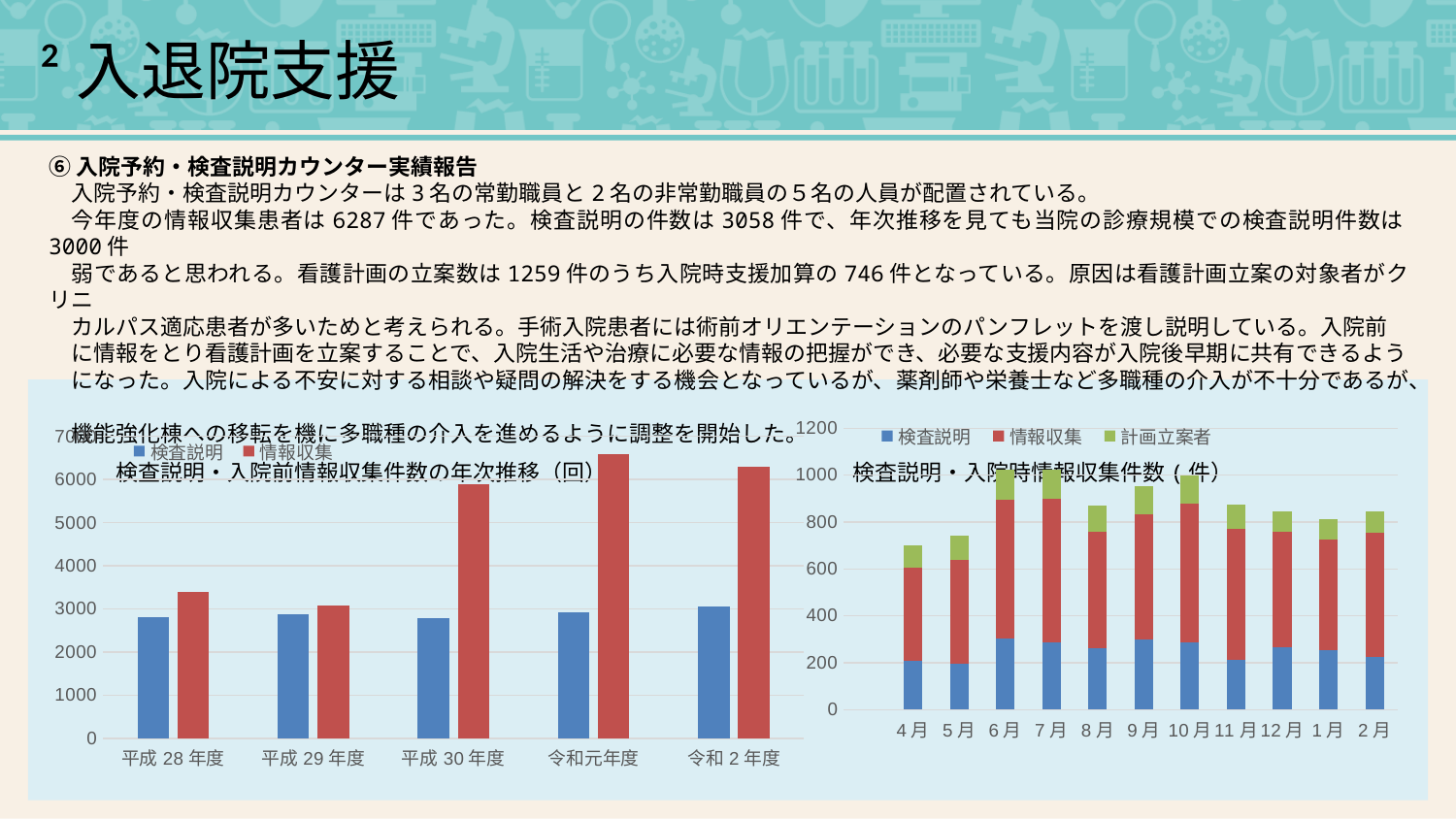

²入退院支援
⑥入院予約・検査説明カウンター実績報告
　入院予約・検査説明カウンターは3名の常勤職員と2名の非常勤職員の５名の人員が配置されている。
　今年度の情報収集患者は6287件であった。検査説明の件数は3058件で、年次推移を見ても当院の診療規模での検査説明件数は3000件
　弱であると思われる。看護計画の立案数は1259件のうち入院時支援加算の746件となっている。原因は看護計画立案の対象者がクリニ
　カルパス適応患者が多いためと考えられる。手術入院患者には術前オリエンテーションのパンフレットを渡し説明している。入院前
　に情報をとり看護計画を立案することで、入院生活や治療に必要な情報の把握ができ、必要な支援内容が入院後早期に共有できるよう
　になった。入院による不安に対する相談や疑問の解決をする機会となっているが、薬剤師や栄養士など多職種の介入が不十分であるが、
　機能強化棟への移転を機に多職種の介入を進めるように調整を開始した。

　　　検査説明・入院前情報収集件数の年次推移（回）　　　　　　　　　　　検査説明・入院時情報収集件数(件）

### Chart

| Category | 検査説明 | 情報収集 | 計画立案者 |
|---|---|---|---|
|  | None | None | None |
| 4月 | 208.0 | 399.0 | 95.0 |
| 5月 | 197.0 | 443.0 | 104.0 |
| 6月 | 304.0 | 593.0 | 128.0 |
| 7月 | 286.0 | 615.0 | 122.0 |
| 8月 | 260.0 | 497.0 | 115.0 |
| 9月 | 301.0 | 531.0 | 120.0 |
| 10月 | 288.0 | 589.0 | 122.0 |
| 11月 | 214.0 | 556.0 | 104.0 |
| 12月 | 266.0 | 493.0 | 85.0 |
| 1月 | 252.0 | 474.0 | 86.0 |
| 2月 | 226.0 | 529.0 | 91.0 |

### Chart

| Category | 検査説明 | 情報収集 |
|---|---|---|
| 平成28年度 | 2822.0 | 3398.0 |
| 平成29年度 | 2878.0 | 3080.0 |
| 平成30年度 | 2784.0 | 5892.0 |
| 令和元年度 | 2934.0 | 6584.0 |
| 令和2年度 | 3058.0 | 6287.0 |